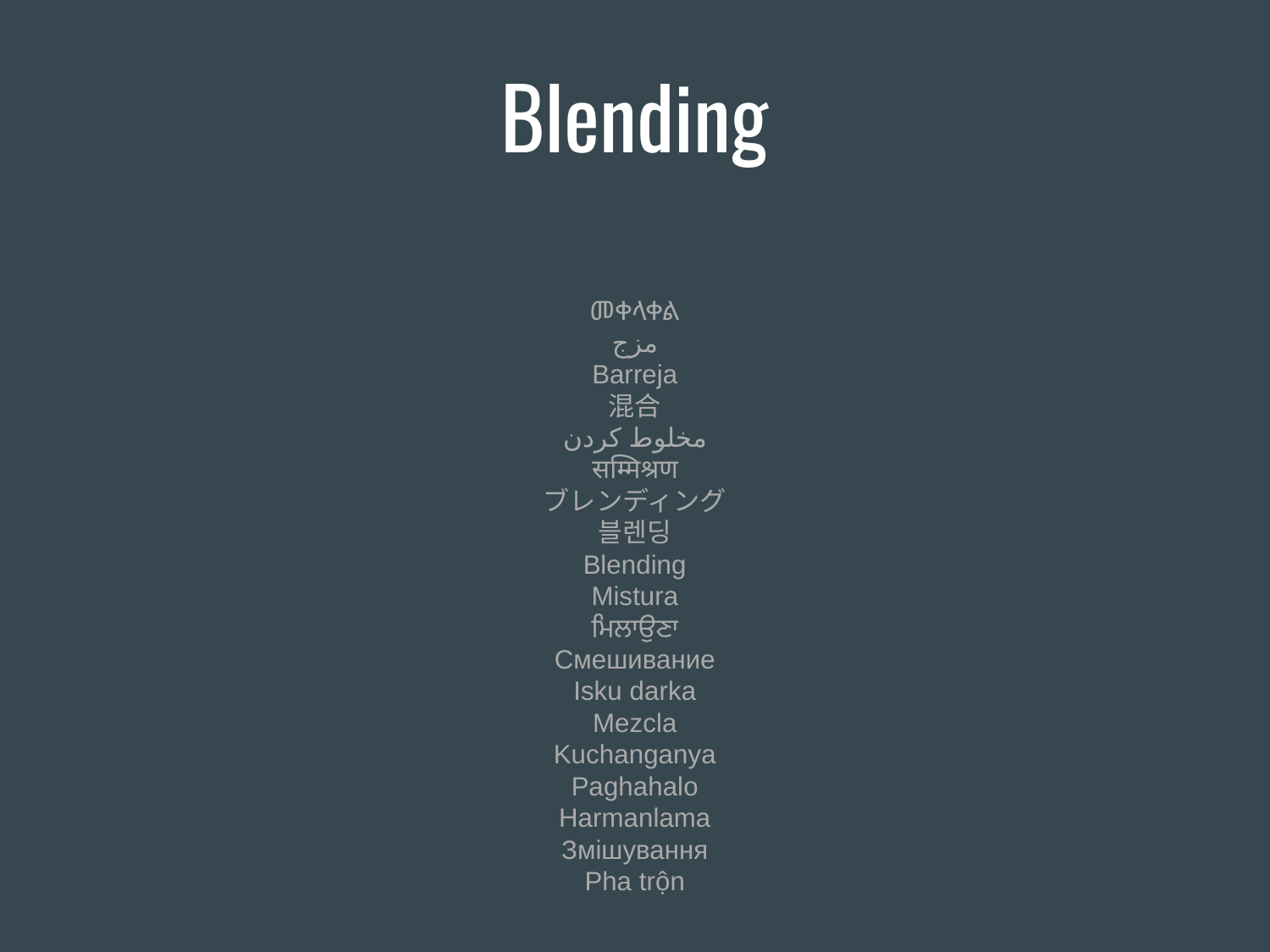

Blending
መቀላቀል
مزج
Barreja
混合
مخلوط کردن
सम्मिश्रण
ブレンディング
블렌딩
Blending
Mistura
ਮਿਲਾਉਣਾ
Смешивание
Isku darka
Mezcla
Kuchanganya
Paghahalo
Harmanlama
Змішування
Pha trộn